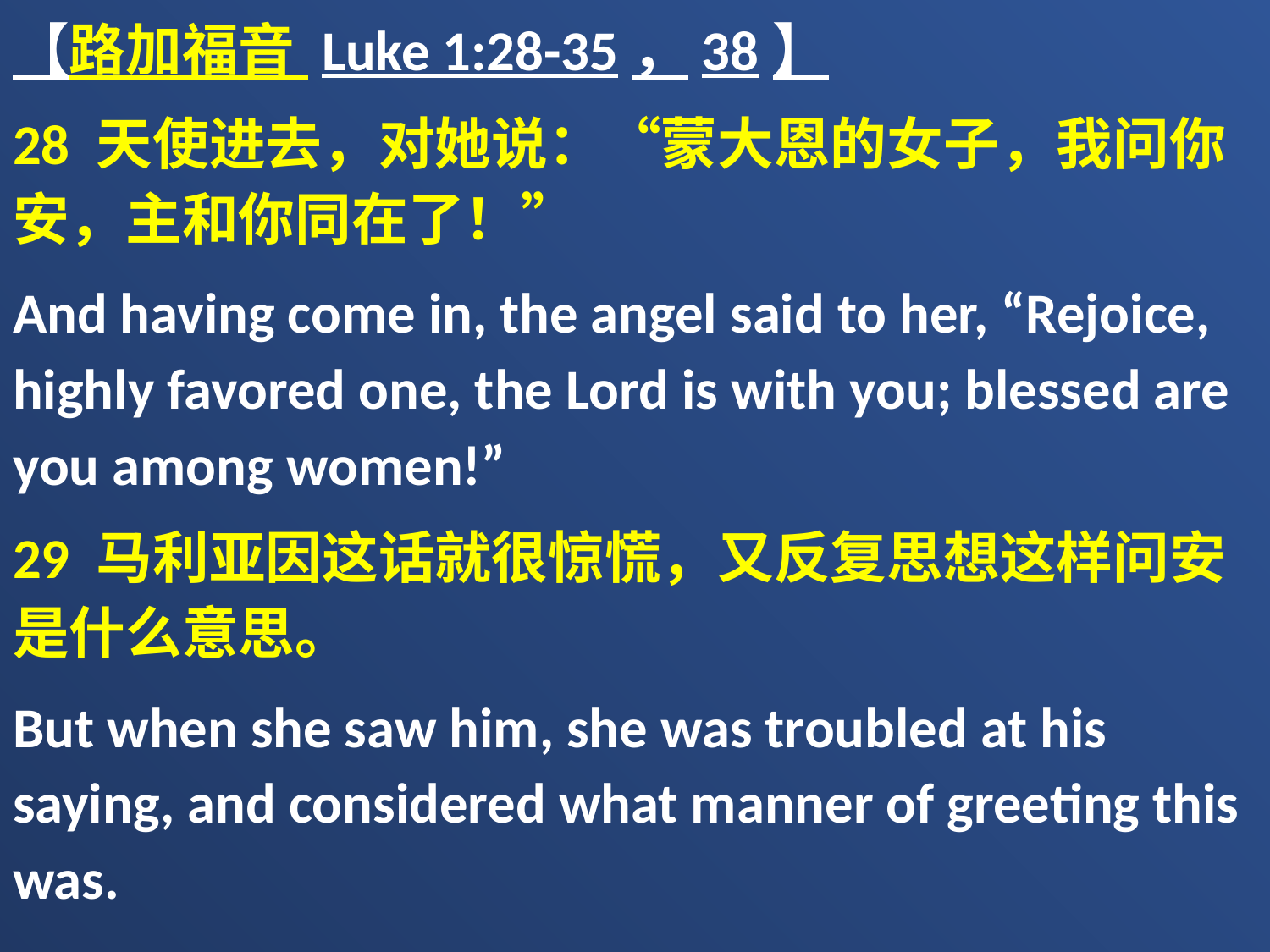

【路加福音 Luke 1:28-35，38】
28 天使进去，对她说：“蒙大恩的女子，我问你安，主和你同在了！”
And having come in, the angel said to her, “Rejoice, highly favored one, the Lord is with you; blessed are you among women!”
29 马利亚因这话就很惊慌，又反复思想这样问安是什么意思。
But when she saw him, she was troubled at his saying, and considered what manner of greeting this was.